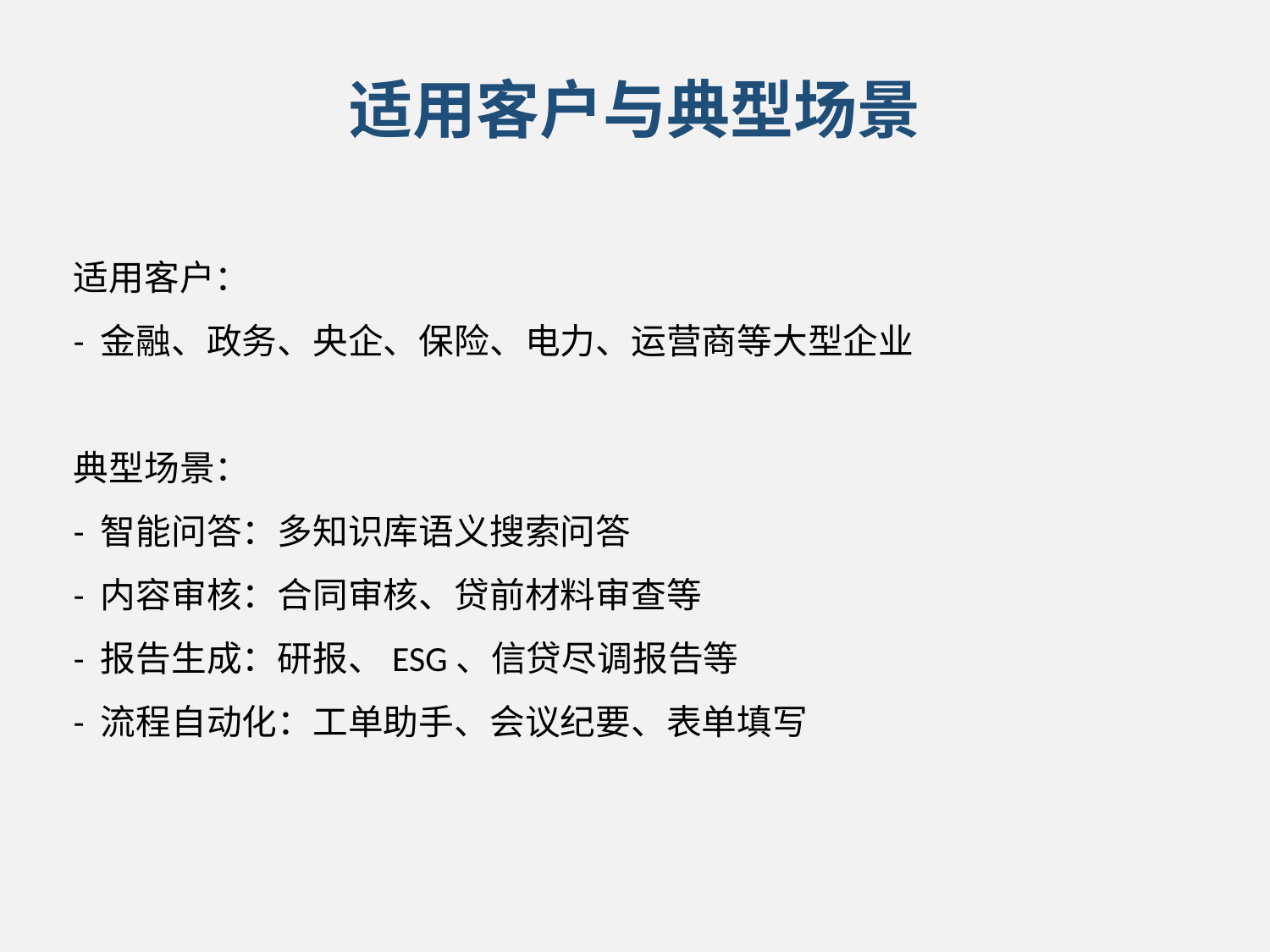

适用客户与典型场景

适用客户：
- 金融、政务、央企、保险、电力、运营商等大型企业

典型场景：
- 智能问答：多知识库语义搜索问答
- 内容审核：合同审核、贷前材料审查等
- 报告生成：研报、ESG、信贷尽调报告等
- 流程自动化：工单助手、会议纪要、表单填写